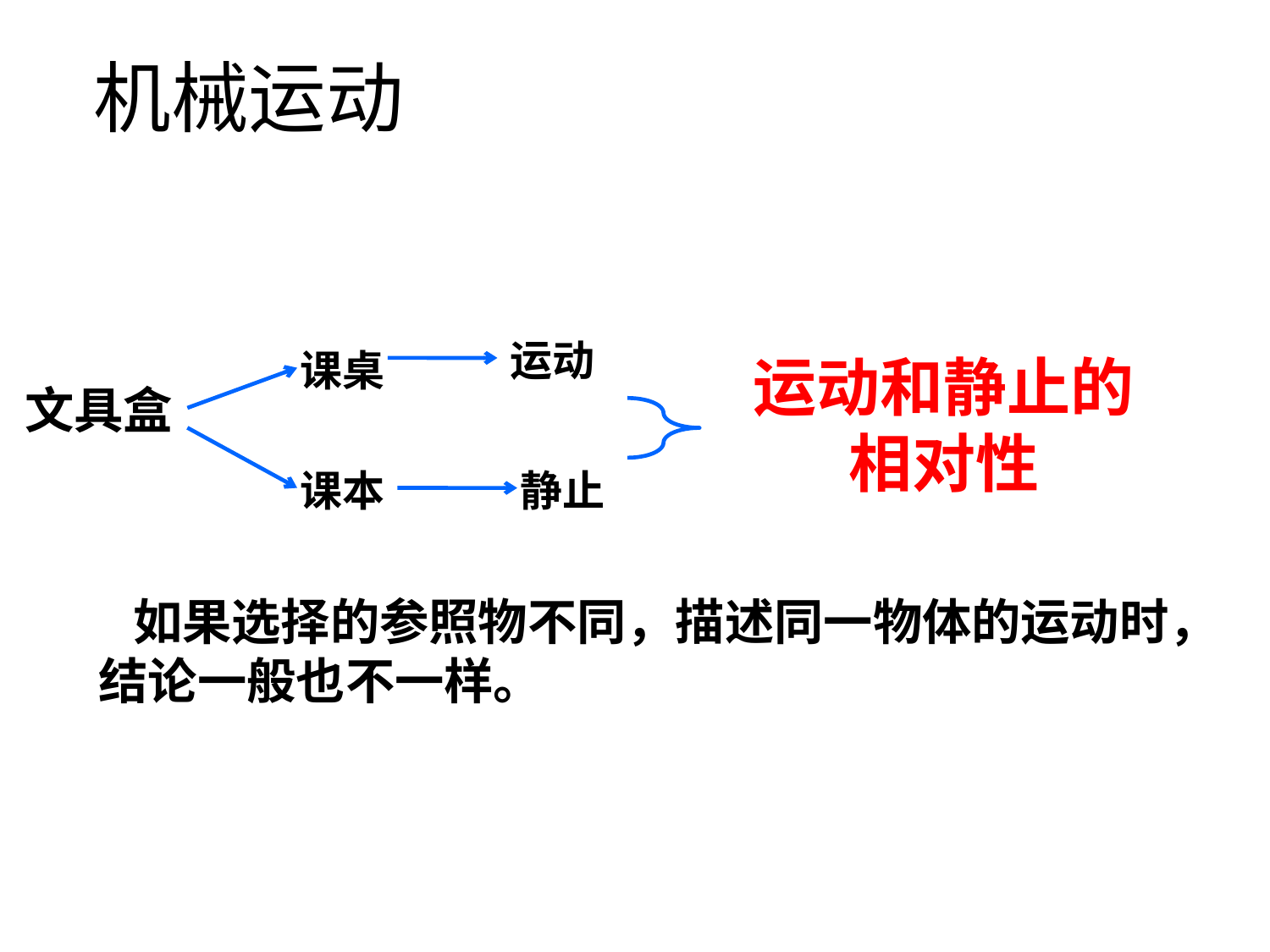

机械运动

运动
课桌
运动和静止的相对性

文具盒

课本
静止

  如果选择的参照物不同，描述同一物体的运动时，结论一般也不一样。